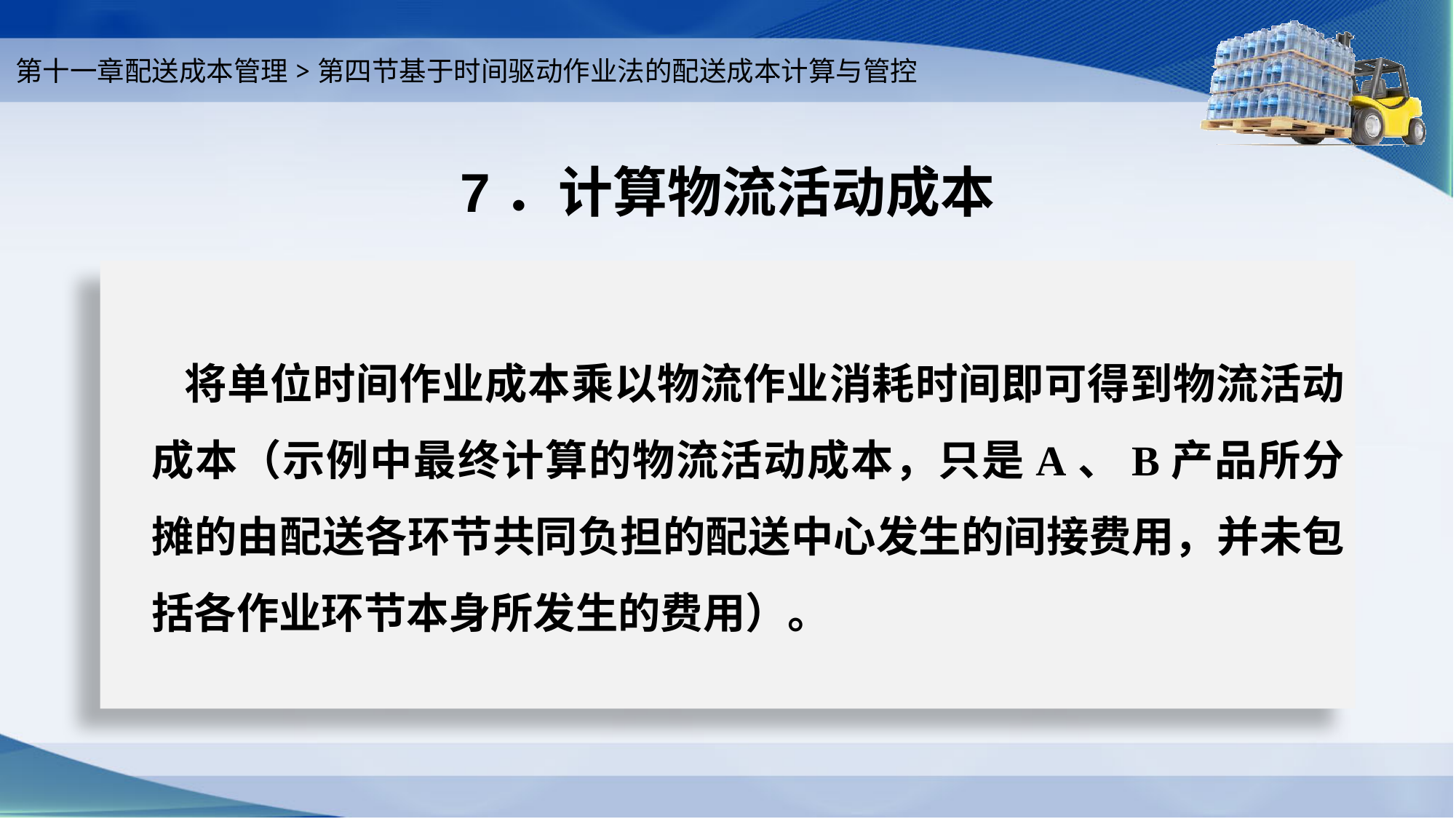

第十一章配送成本管理>第四节基于时间驱动作业法的配送成本计算与管控
# 7．计算物流活动成本
将单位时间作业成本乘以物流作业消耗时间即可得到物流活动成本（示例中最终计算的物流活动成本，只是A、B产品所分摊的由配送各环节共同负担的配送中心发生的间接费用，并未包括各作业环节本身所发生的费用）。